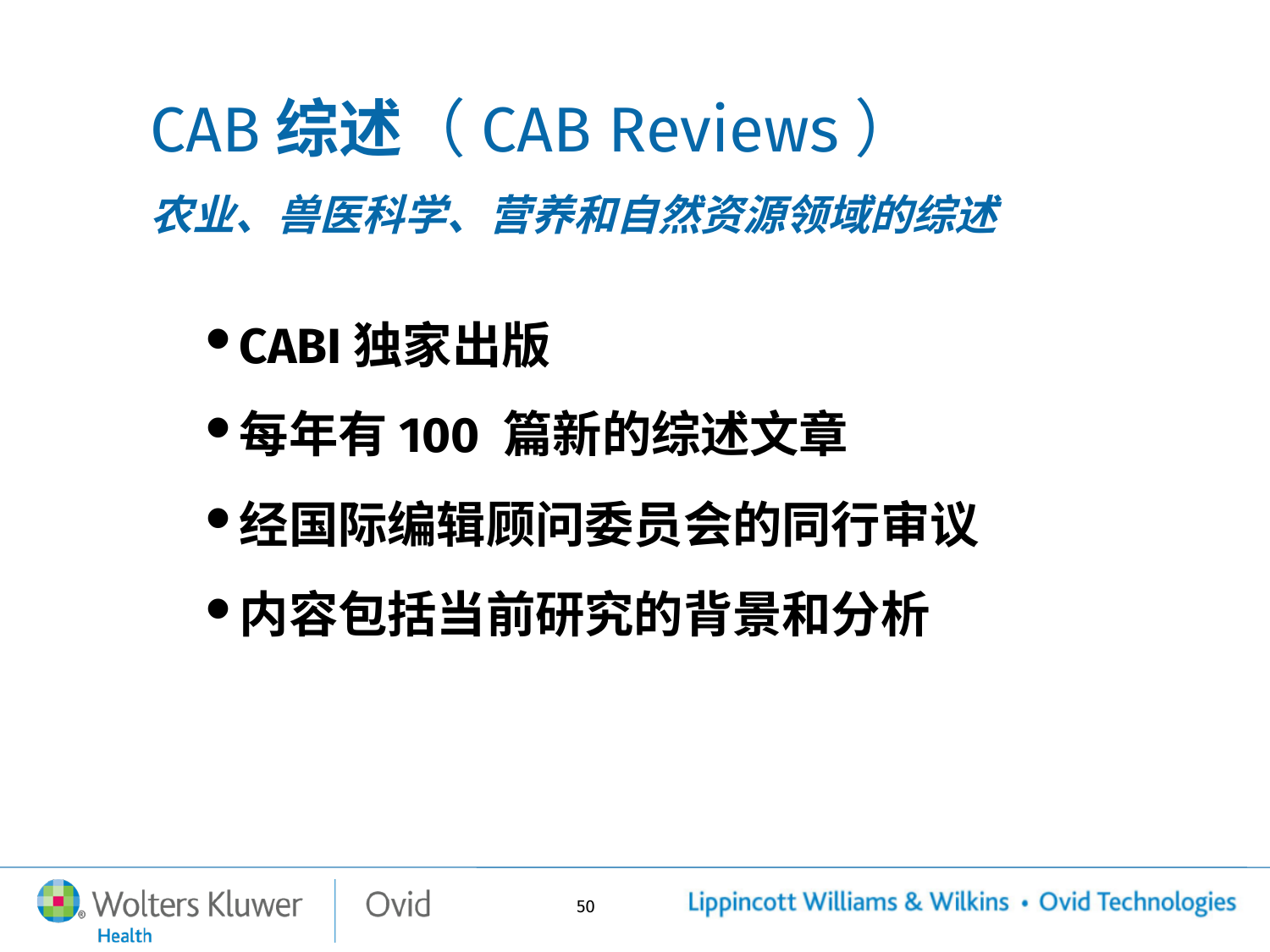

CAB综述（CAB Reviews）
农业、兽医科学、营养和自然资源领域的综述
CABI独家出版
每年有100 篇新的综述文章
经国际编辑顾问委员会的同行审议
内容包括当前研究的背景和分析